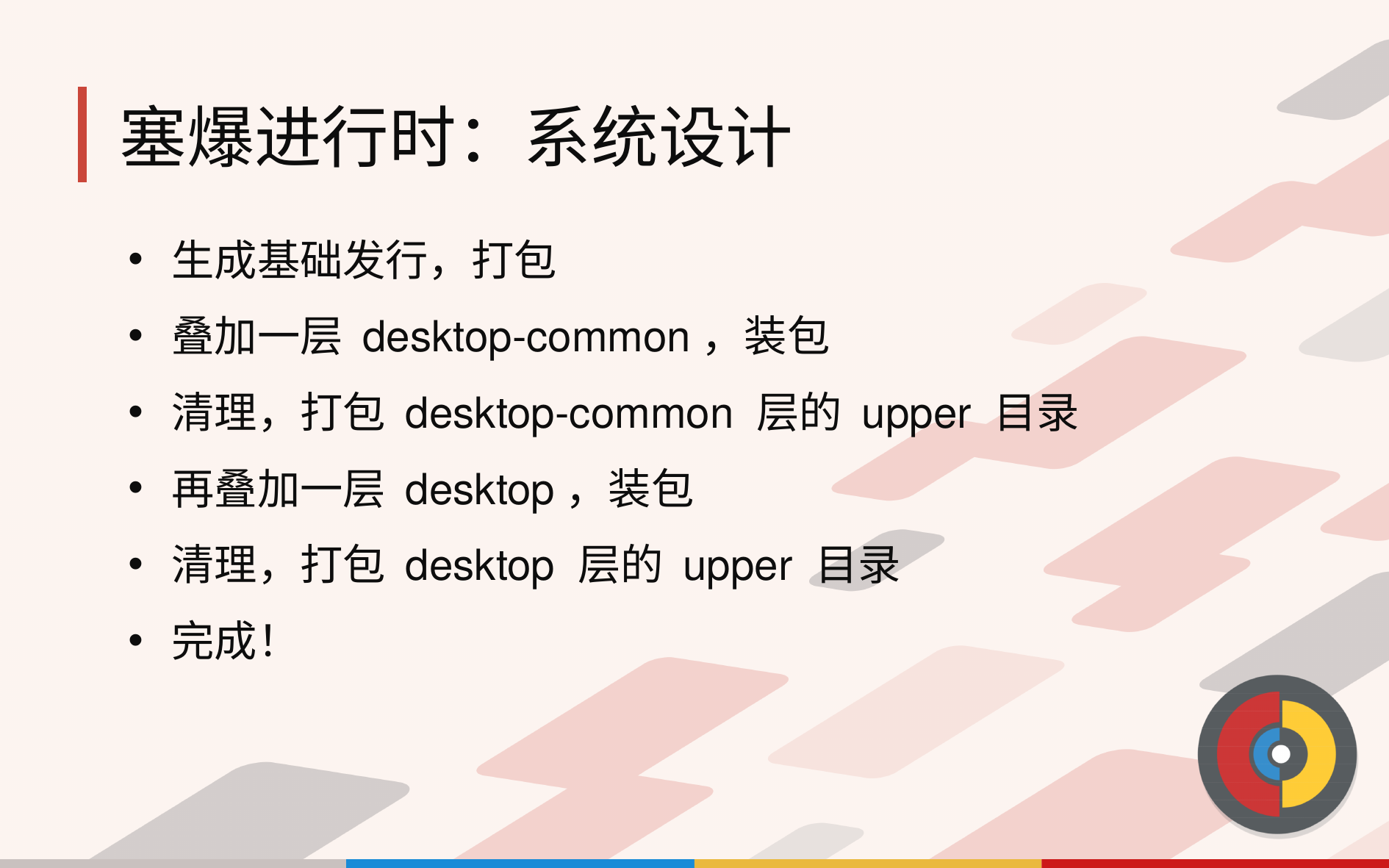

# 塞爆进行时：系统设计
生成基础发行，打包
叠加一层 desktop-common，装包
清理，打包 desktop-common 层的 upper 目录
再叠加一层 desktop，装包
清理，打包 desktop 层的 upper 目录
完成！